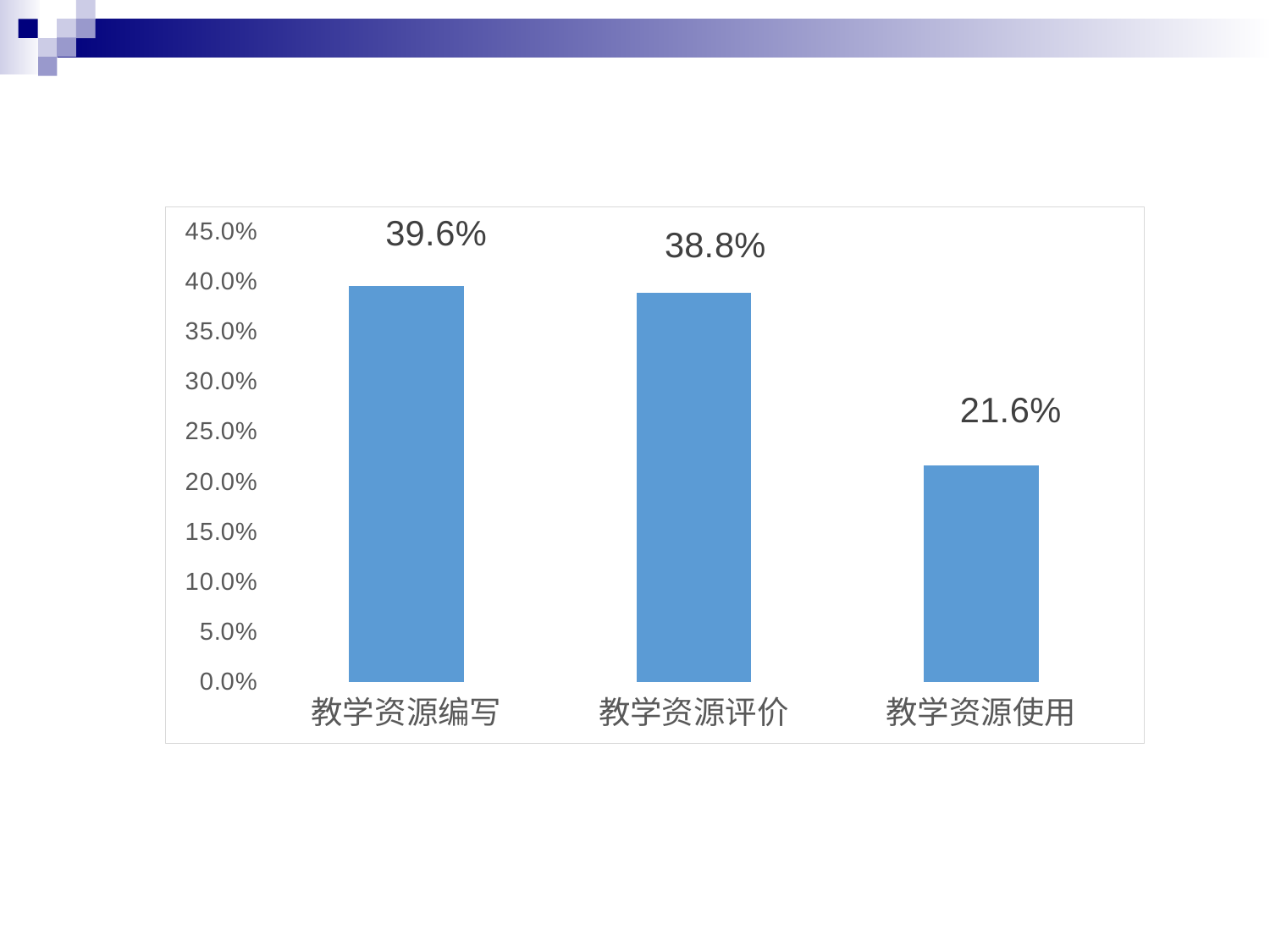

### Chart

| Category |  |
|---|---|
| 教学资源编写 | 0.395577395577396 |
| 教学资源评价 | 0.388206388206388 |
| 教学资源使用 | 0.216216216216216 |